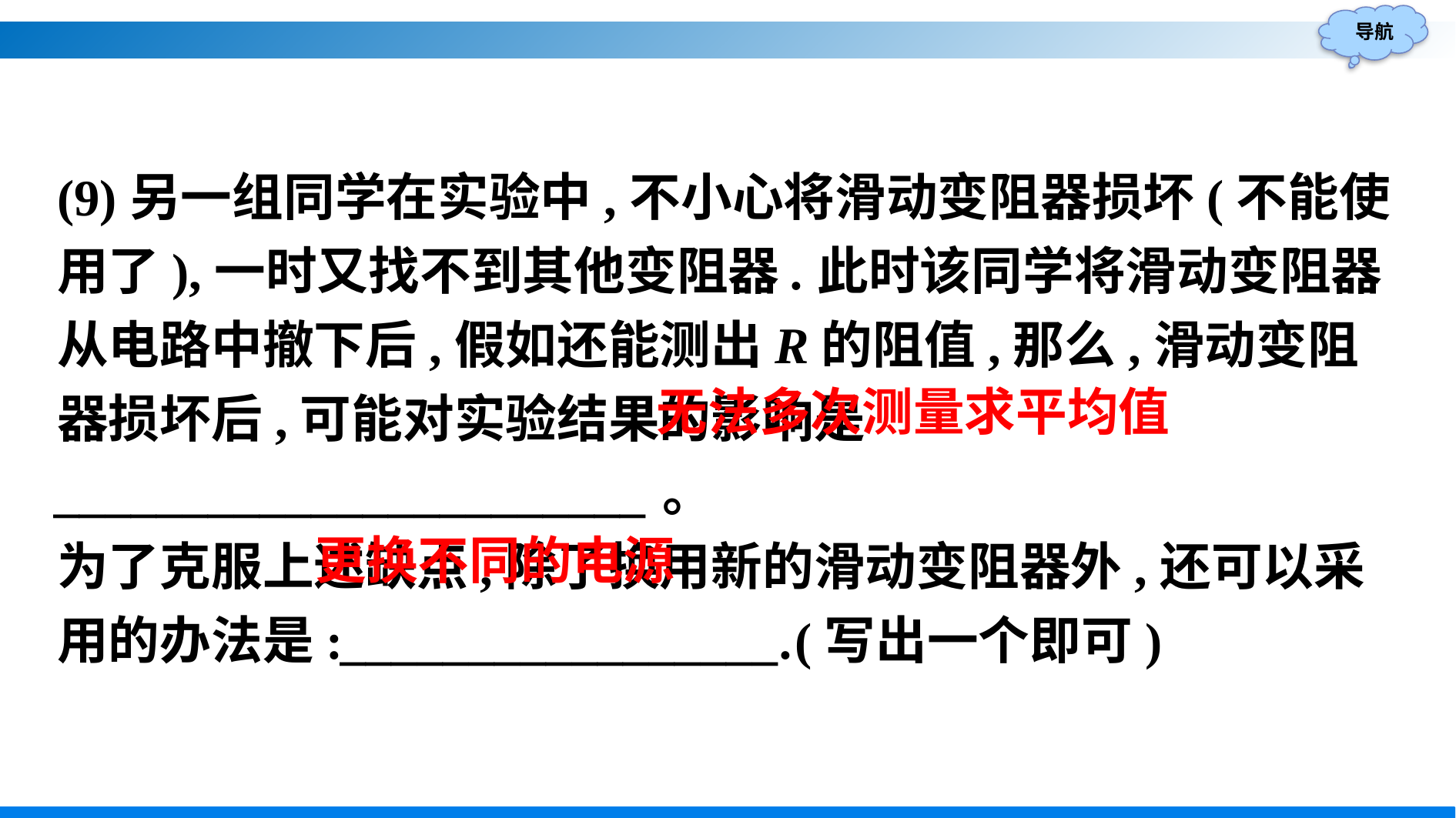

(9)另一组同学在实验中,不小心将滑动变阻器损坏(不能使用了),一时又找不到其他变阻器.此时该同学将滑动变阻器从电路中撤下后,假如还能测出R的阻值,那么,滑动变阻器损坏后,可能对实验结果的影响是_______________________。
为了克服上述缺点,除了换用新的滑动变阻器外,还可以采用的办法是:_________________.(写出一个即可)
无法多次测量求平均值
更换不同的电源